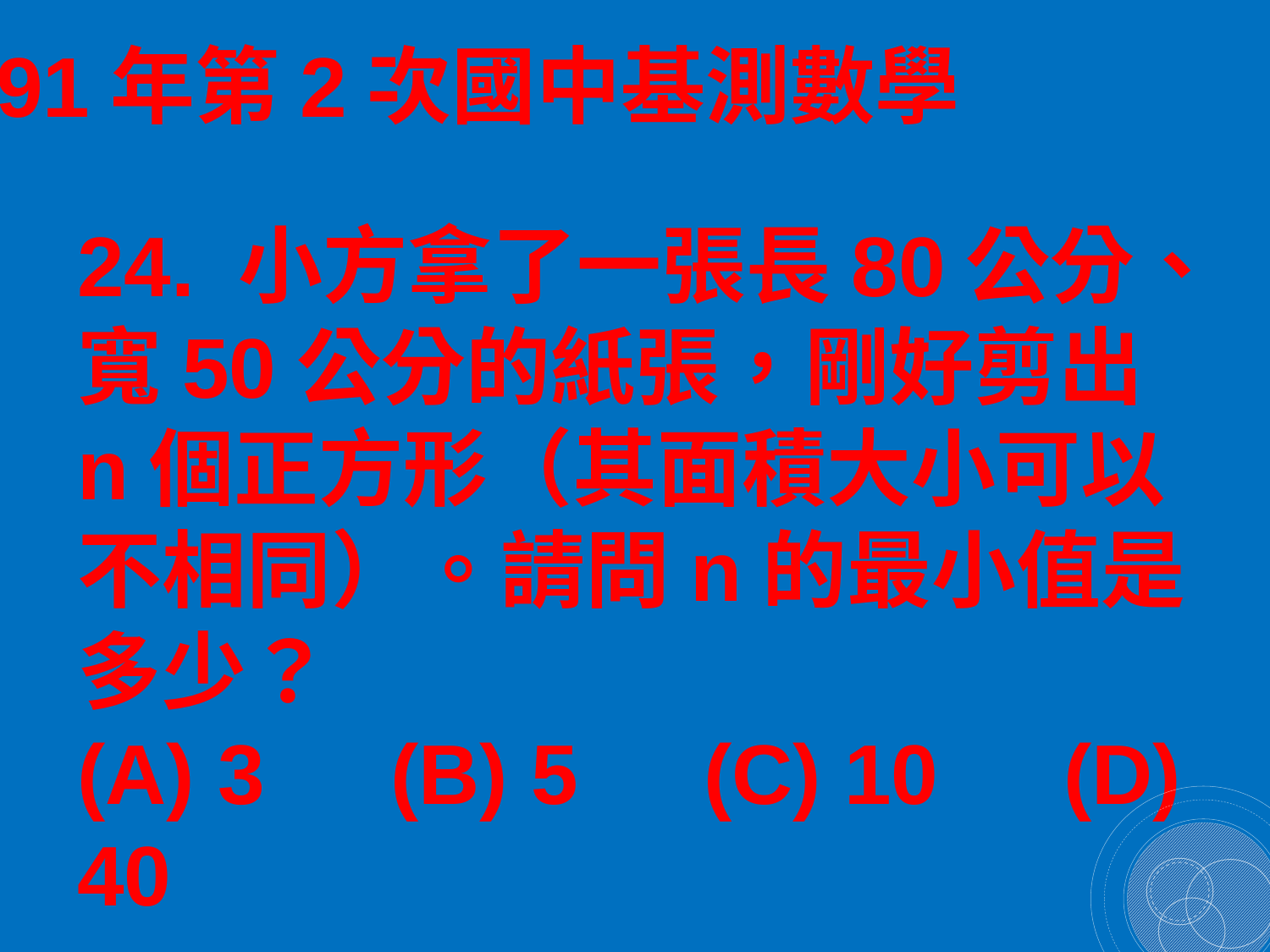

91年第2次國中基測數學
24. 小方拿了一張長80公分、寬50公分的紙張，剛好剪出n個正方形（其面積大小可以不相同）。請問n的最小值是多少？
(A) 3　(B) 5　(C) 10　(D) 40